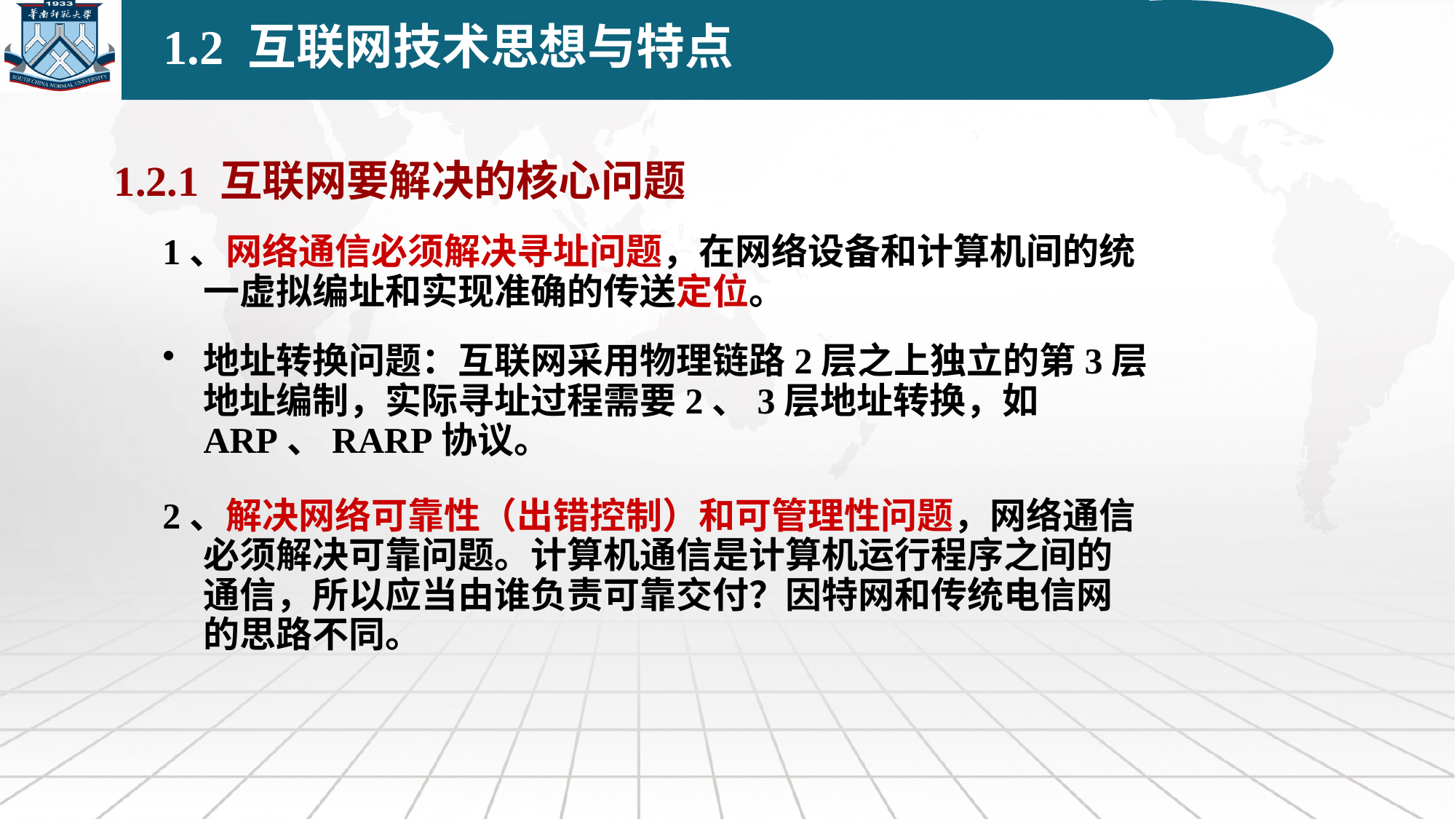

1.2 互联网技术思想与特点
1.2.1 互联网要解决的核心问题
1、网络通信必须解决寻址问题，在网络设备和计算机间的统一虚拟编址和实现准确的传送定位。
地址转换问题：互联网采用物理链路2层之上独立的第3层地址编制，实际寻址过程需要2、3层地址转换，如ARP、RARP协议。
2、解决网络可靠性（出错控制）和可管理性问题，网络通信必须解决可靠问题。计算机通信是计算机运行程序之间的通信，所以应当由谁负责可靠交付？因特网和传统电信网的思路不同。